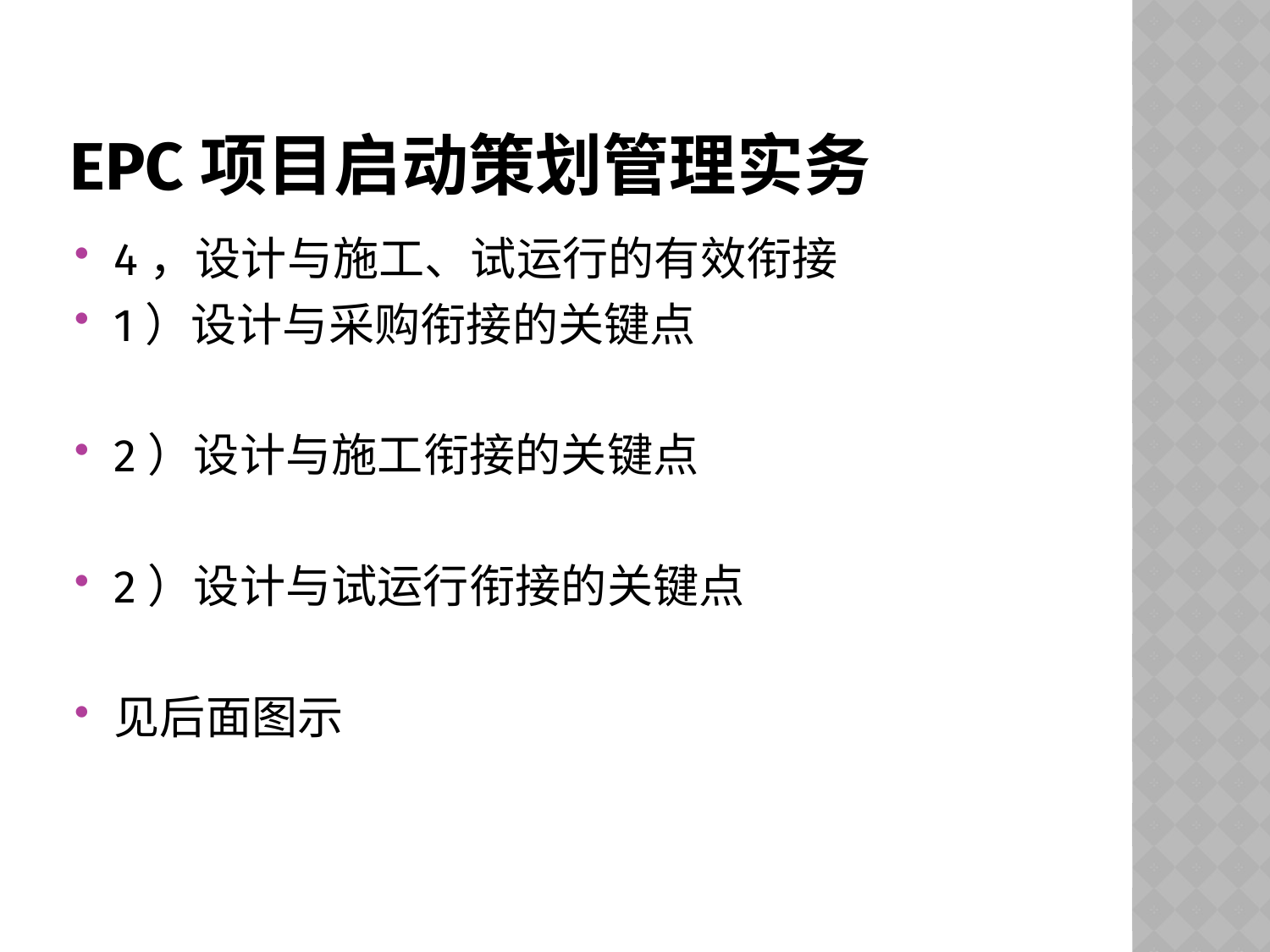

# EPC项目启动策划管理实务
4，设计与施工、试运行的有效衔接
1）设计与采购衔接的关键点

2）设计与施工衔接的关键点

2）设计与试运行衔接的关键点

见后面图示